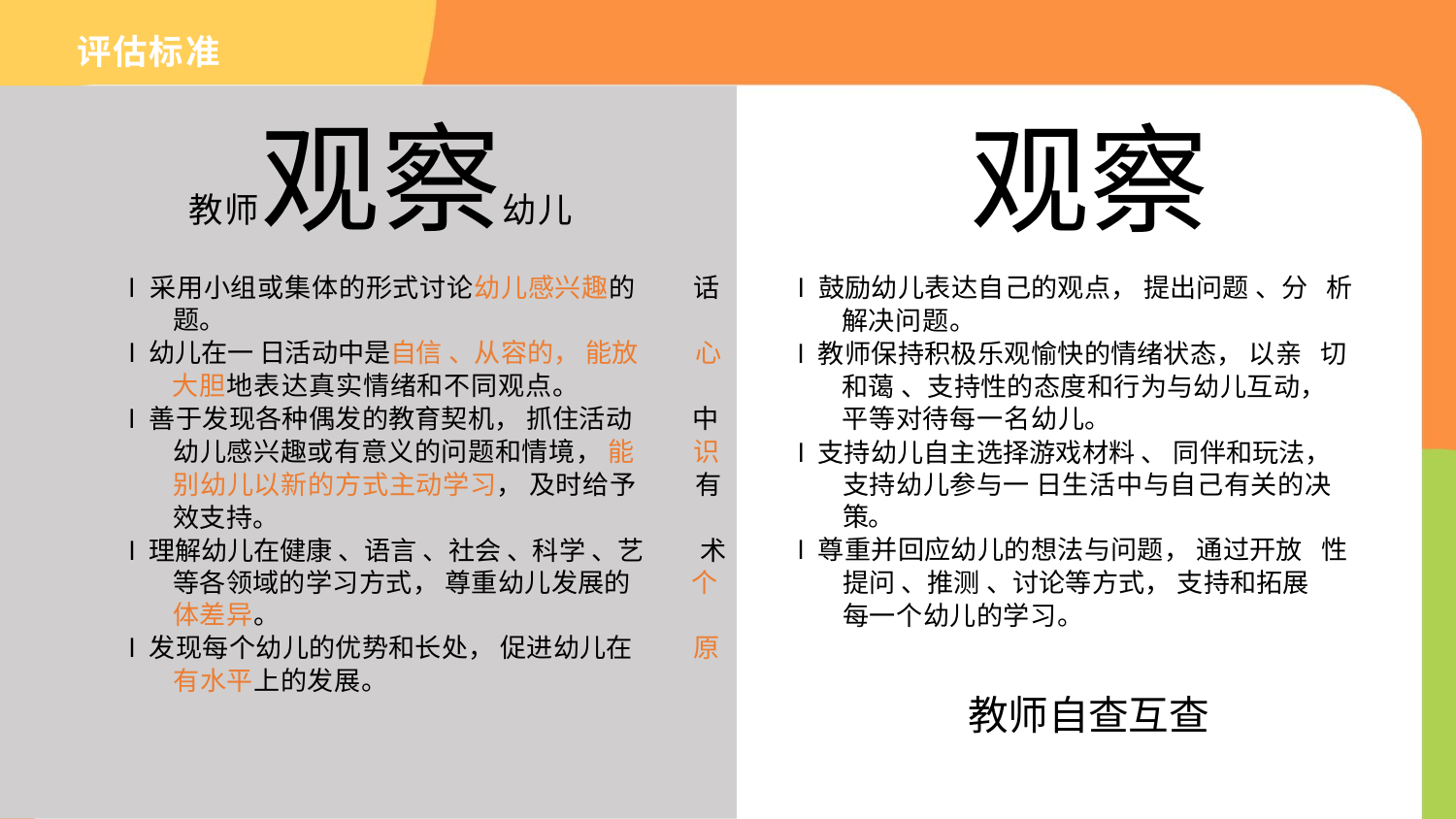

评估标准

教师观察幼儿
l 采用小组或集体的形式讨论幼儿感兴趣的          话题。
l 幼儿在一 日活动中是自信 、从容的， 能放          心大胆地表达真实情绪和不同观点。
l 善于发现各种偶发的教育契机， 抓住活动          中幼儿感兴趣或有意义的问题和情境， 能          识别幼儿以新的方式主动学习， 及时给予          有效支持。
l 理解幼儿在健康 、语言 、社会 、科学 、艺          术等各领域的学习方式， 尊重幼儿发展的          个体差异。
l 发现每个幼儿的优势和长处， 促进幼儿在          原有水平上的发展。

观察
l 鼓励幼儿表达自己的观点， 提出问题 、分   析解决问题。
l 教师保持积极乐观愉快的情绪状态， 以亲   切和蔼 、支持性的态度和行为与幼儿互动， 平等对待每一名幼儿。
l 支持幼儿自主选择游戏材料 、 同伴和玩法， 支持幼儿参与一 日生活中与自己有关的决   策。
l 尊重并回应幼儿的想法与问题， 通过开放   性提问 、推测 、讨论等方式， 支持和拓展   每一个幼儿的学习。

教师自查互查